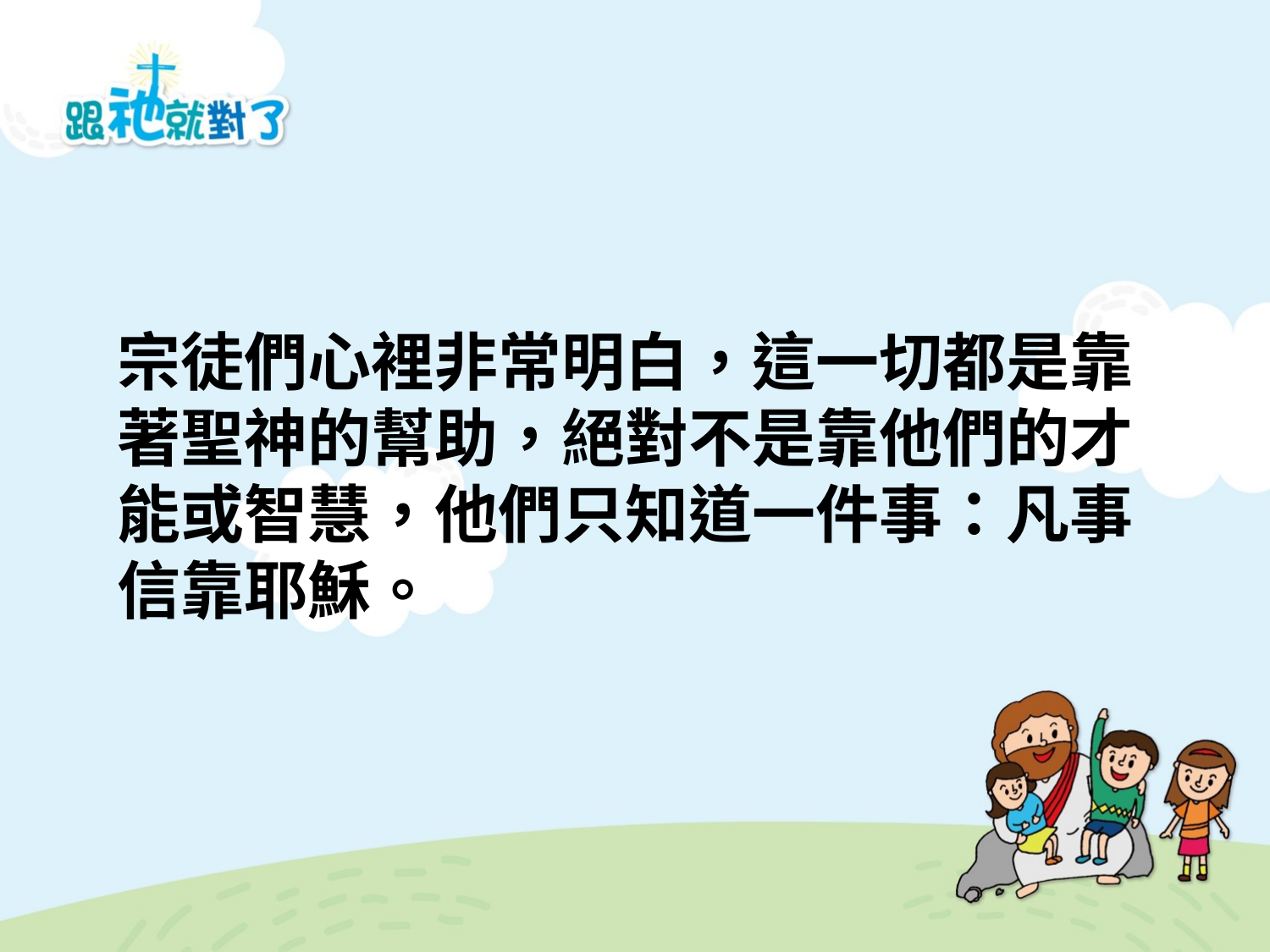

宗徒們心裡非常明白，這一切都是靠著聖神的幫助，絕對不是靠他們的才能或智慧，他們只知道一件事：凡事信靠耶穌。